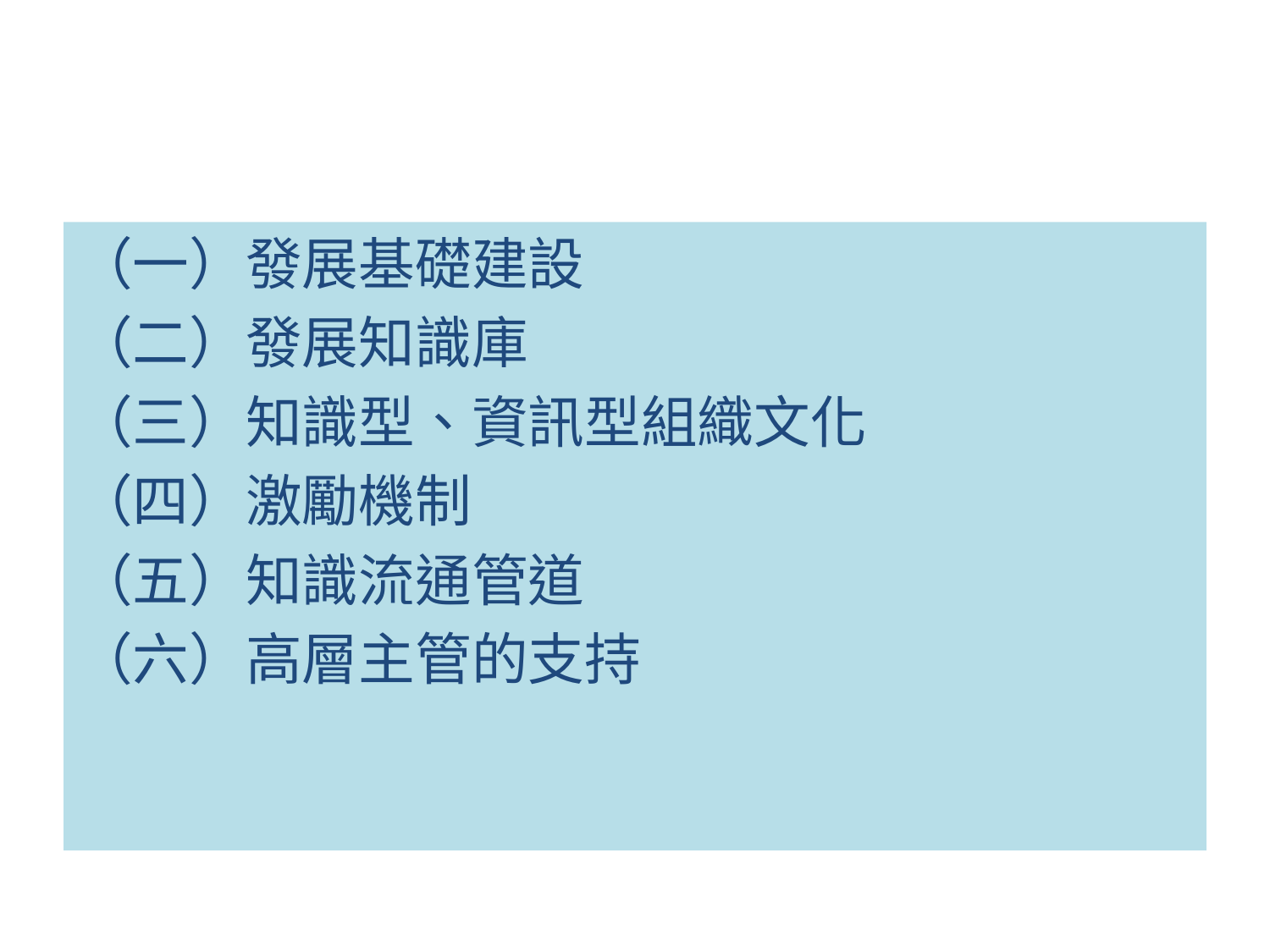

# 四、客製化配套策略
（一）發展基礎建設
（二）發展知識庫
（三）知識型、資訊型組織文化
（四）激勵機制
（五）知識流通管道
（六）高層主管的支持